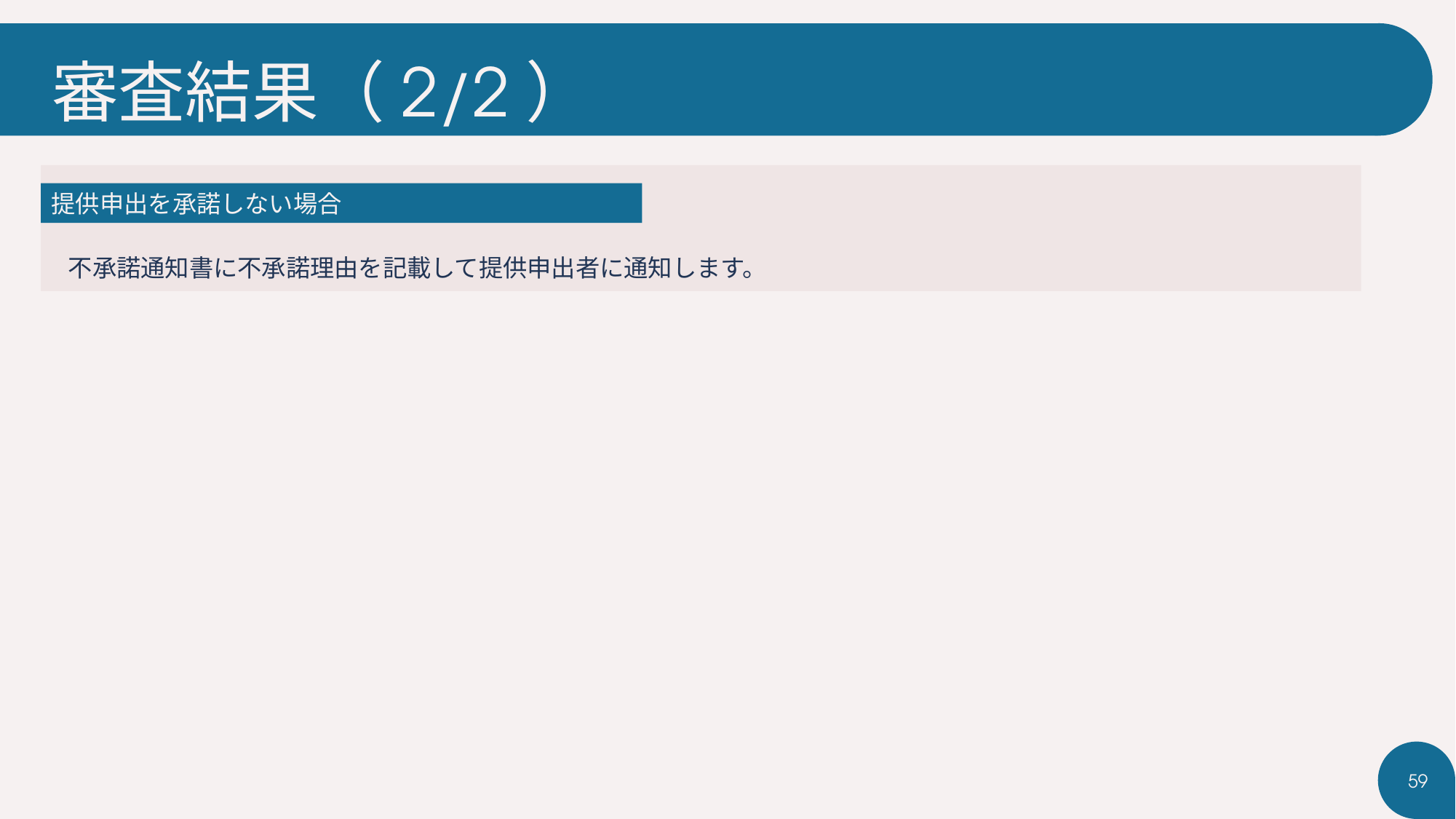

# 審査結果（2/2）

提供申出を承諾しない場合
不承諾通知書に不承諾理由を記載して提供申出者に通知します。
59